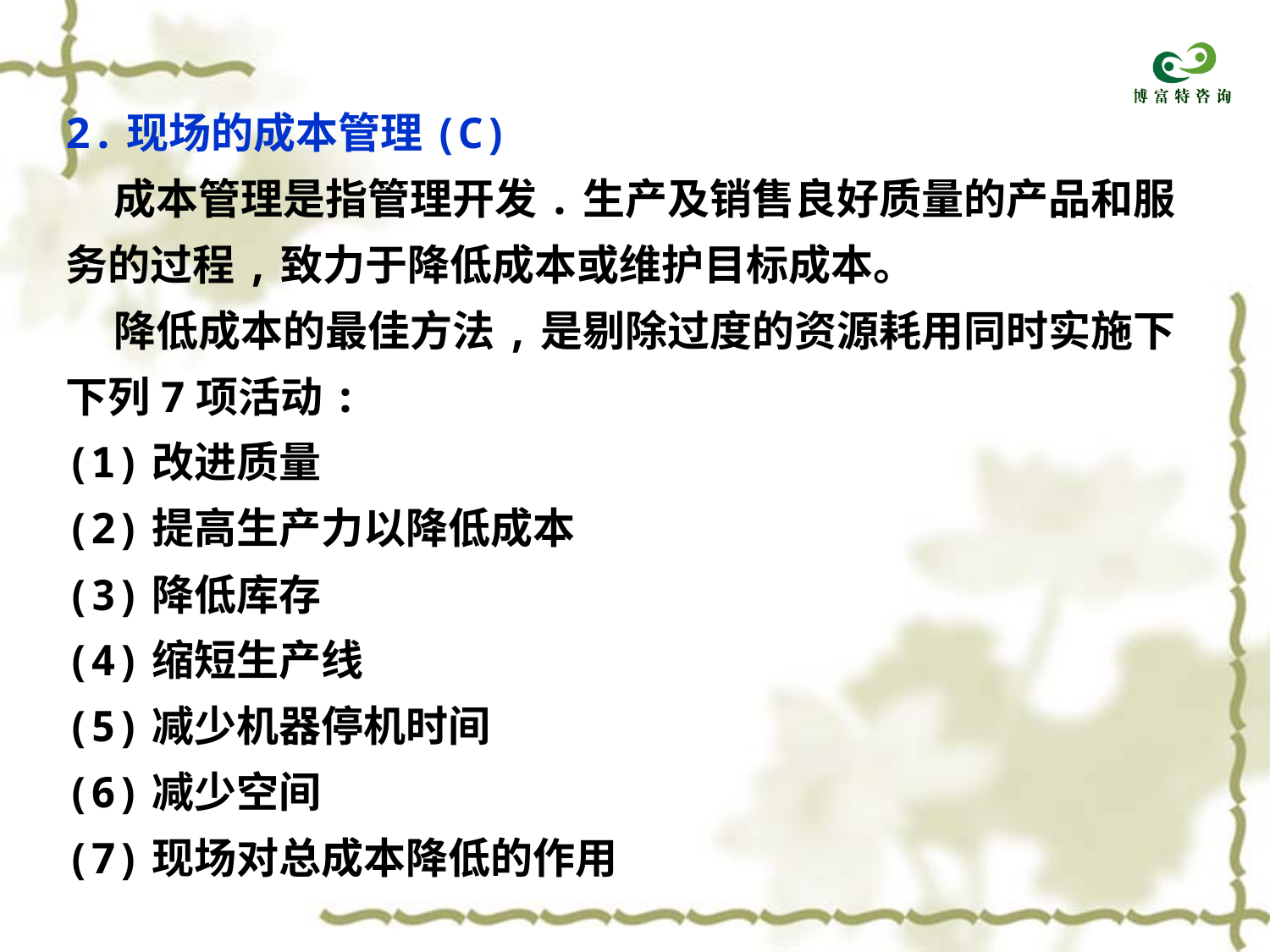

2.现场的成本管理(C)
    成本管理是指管理开发.生产及销售良好质量的产品和服
务的过程,致力于降低成本或维护目标成本。
    降低成本的最佳方法,是剔除过度的资源耗用同时实施下
下列7项活动:
(1)改进质量
(2)提高生产力以降低成本
(3)降低库存
(4)缩短生产线
(5)减少机器停机时间
(6)减少空间
(7)现场对总成本降低的作用